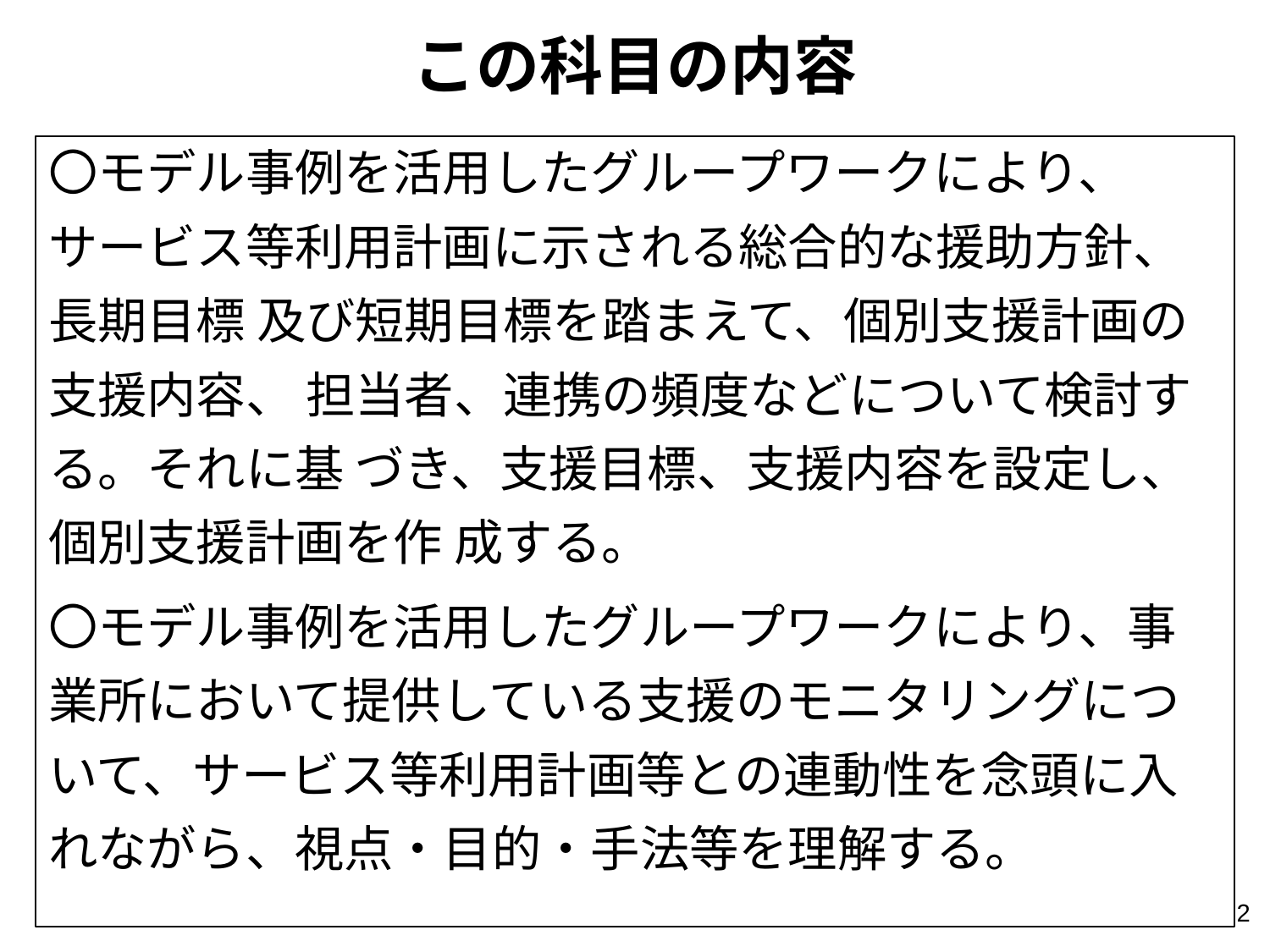

# この科目の内容
〇モデル事例を活用したグループワークにより、サービス等利用計画に示される総合的な援助方針、長期目標 及び短期目標を踏まえて、個別支援計画の支援内容、 担当者、連携の頻度などについて検討する。それに基 づき、支援目標、支援内容を設定し、個別支援計画を作 成する。
〇モデル事例を活用したグループワークにより、事業所において提供している支援のモニタリングについて、サービス等利用計画等との連動性を念頭に入れながら、視点・目的・手法等を理解する。

2